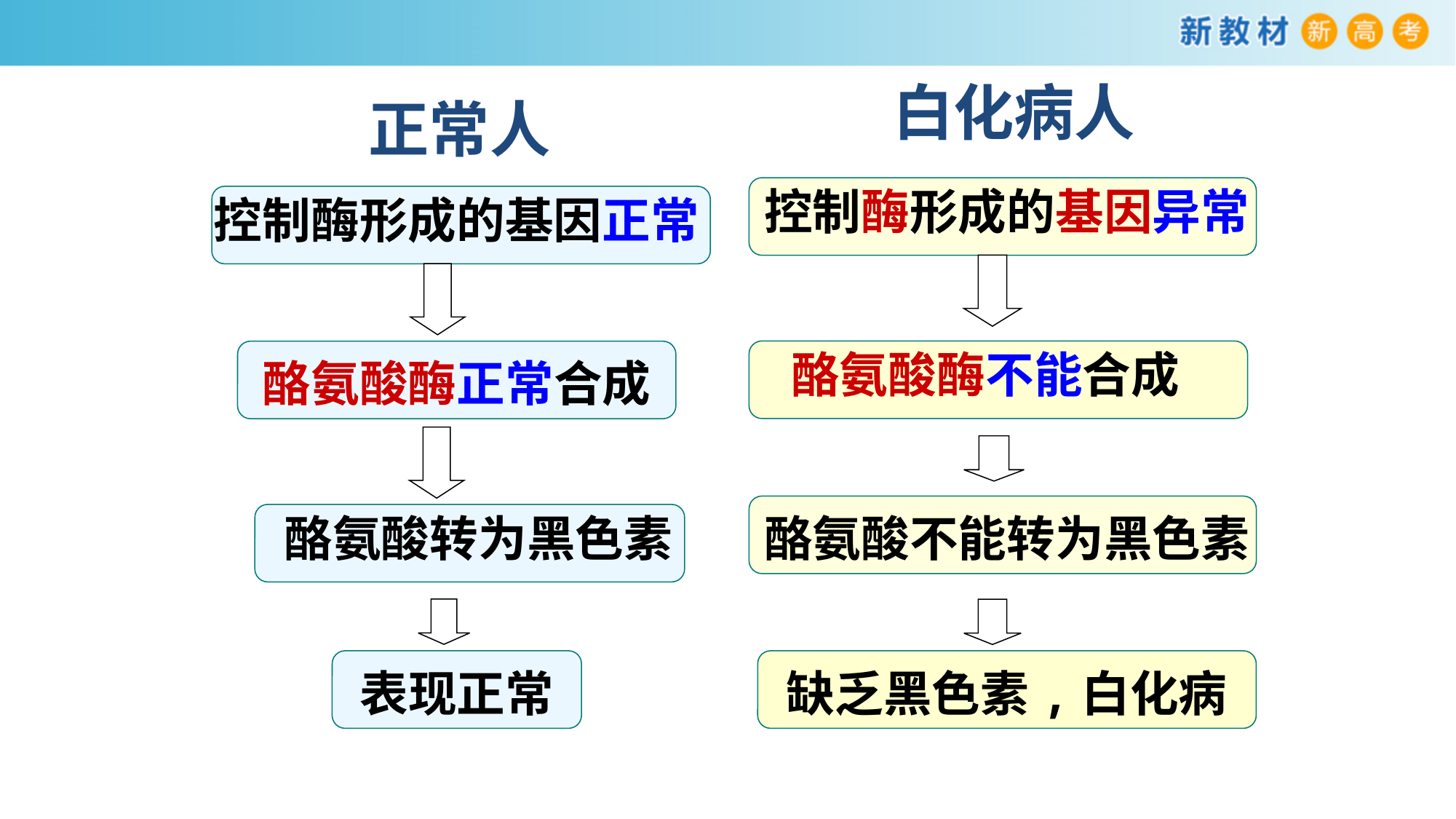

白化病人
控制酶形成的基因异常

酪氨酸酶不能合成

酪氨酸不能转为黑色素

缺乏黑色素,白化病
正常人
控制酶形成的基因正常

酪氨酸酶正常合成

酪氨酸转为黑色素

表现正常